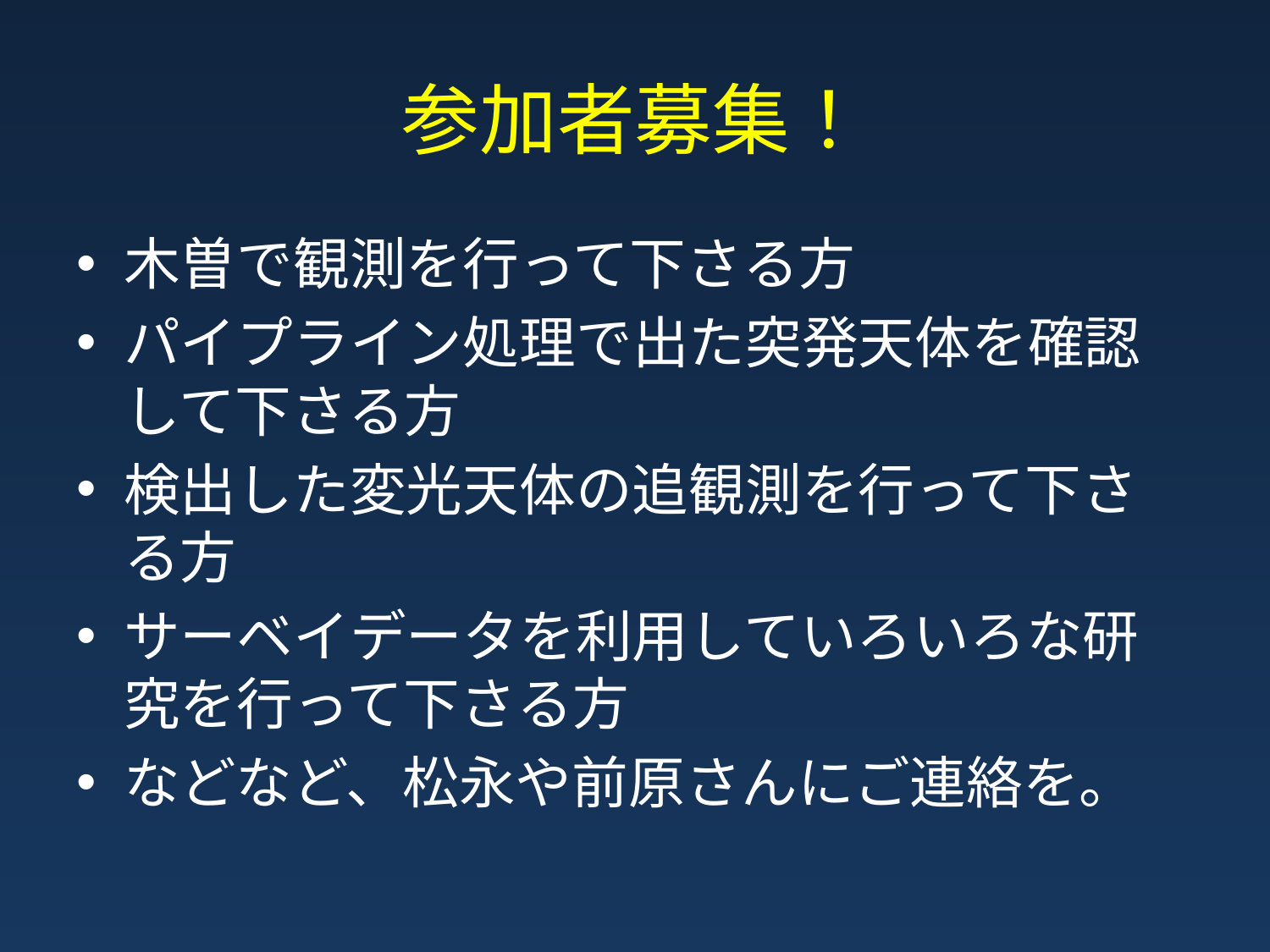

# 参加者募集！
木曽で観測を行って下さる方
パイプライン処理で出た突発天体を確認して下さる方
検出した変光天体の追観測を行って下さる方
サーベイデータを利用していろいろな研究を行って下さる方
などなど、松永や前原さんにご連絡を。